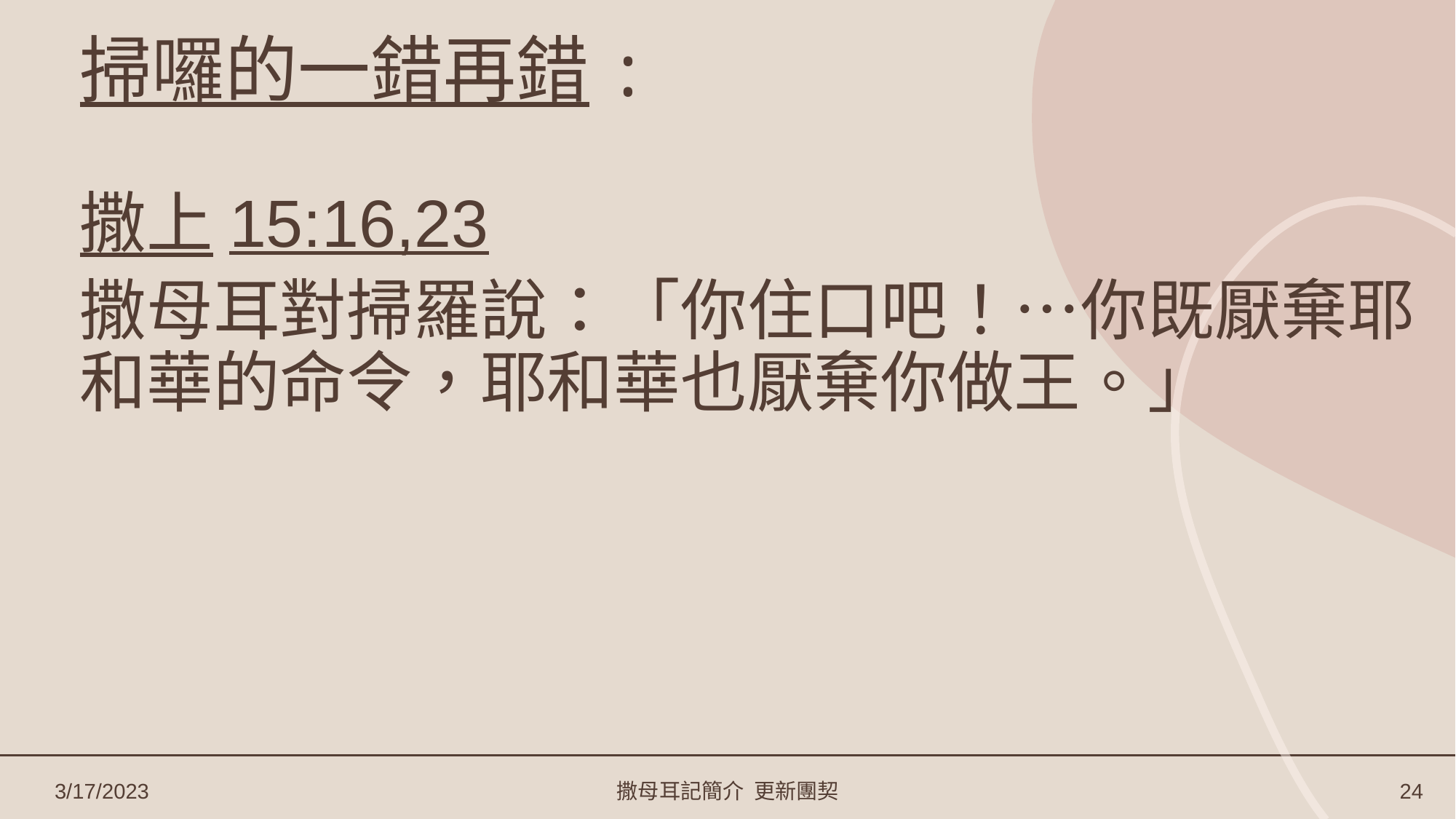

# 掃囉的一錯再錯:
撒上15:16,23
撒母耳對掃羅說：「你住口吧！…你既厭棄耶和華的命令，耶和華也厭棄你做王。」

3/17/2023
撒母耳記簡介  更新團契
24